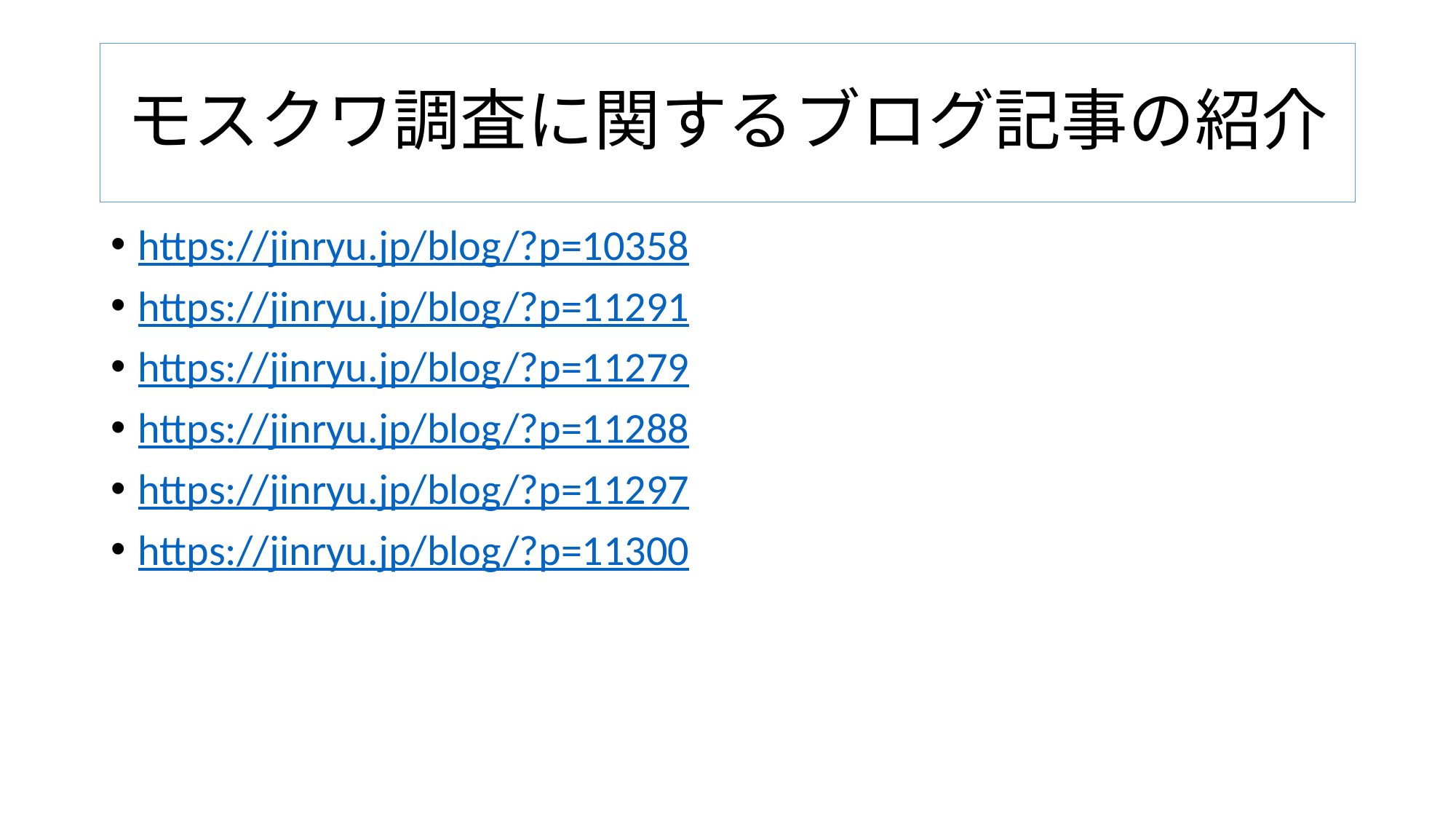

# モスクワ調査に関するブログ記事の紹介
https://jinryu.jp/blog/?p=10358
https://jinryu.jp/blog/?p=11291
https://jinryu.jp/blog/?p=11279
https://jinryu.jp/blog/?p=11288
https://jinryu.jp/blog/?p=11297
https://jinryu.jp/blog/?p=11300